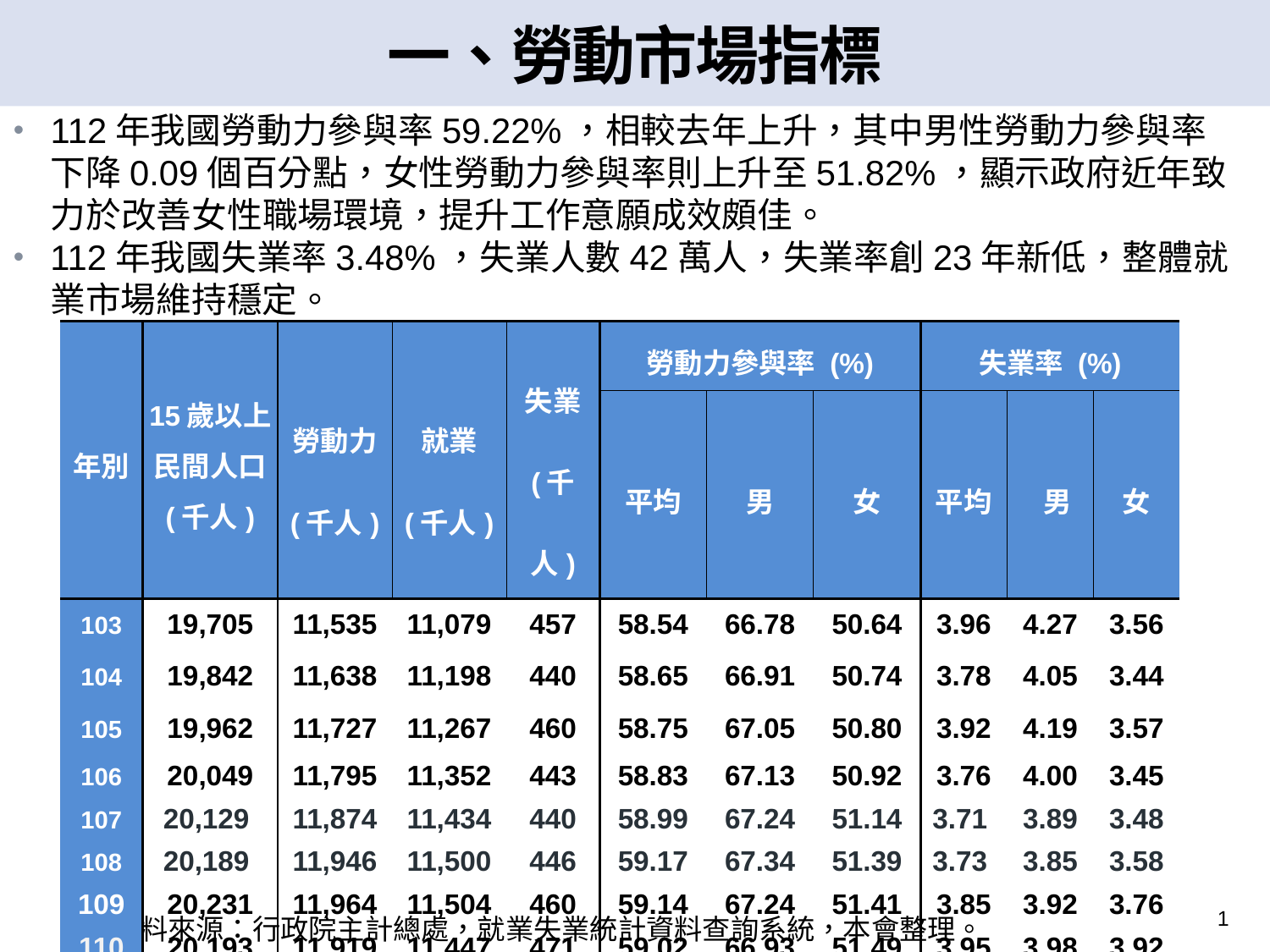

# 一、勞動市場指標
112年我國勞動力參與率59.22%，相較去年上升，其中男性勞動力參與率下降0.09個百分點，女性勞動力參與率則上升至51.82%，顯示政府近年致力於改善女性職場環境，提升工作意願成效頗佳。
112年我國失業率3.48%，失業人數42萬人，失業率創23年新低，整體就業市場維持穩定。

| 年別 | 15歲以上 民間人口 (千人) | 勞動力 (千人) | 就業 (千人) | 失業 (千人) | 勞動力參與率 (%) |  |  | 失業率 (%) |  |  |
| --- | --- | --- | --- | --- | --- | --- | --- | --- | --- | --- |
|  |  |  |  |  | 平均 | 男 | 女 | 平均 | 男 | 女 |
| 103 | 19,705 | 11,535 | 11,079 | 457 | 58.54 | 66.78 | 50.64 | 3.96 | 4.27 | 3.56 |
| 104 | 19,842 | 11,638 | 11,198 | 440 | 58.65 | 66.91 | 50.74 | 3.78 | 4.05 | 3.44 |
| 105 | 19,962 | 11,727 | 11,267 | 460 | 58.75 | 67.05 | 50.80 | 3.92 | 4.19 | 3.57 |
| 106 | 20,049 | 11,795 | 11,352 | 443 | 58.83 | 67.13 | 50.92 | 3.76 | 4.00 | 3.45 |
| 107 | 20,129 | 11,874 | 11,434 | 440 | 58.99 | 67.24 | 51.14 | 3.71 | 3.89 | 3.48 |
| 108 | 20,189 | 11,946 | 11,500 | 446 | 59.17 | 67.34 | 51.39 | 3.73 | 3.85 | 3.58 |
| 109 | 20,231 | 11,964 | 11,504 | 460 | 59.14 | 67.24 | 51.41 | 3.85 | 3.92 | 3.76 |
| 110 | 20,193 | 11,919 | 11,447 | 471 | 59.02 | 66.93 | 51.49 | 3.95 | 3.98 | 3.92 |
| 111 | 20,028 | 11,853 | 11,418 | 434 | 59.18 | 67.14 | 51.61 | 3.67 | 3.68 | 3.64 |
| 112 | 20,168 | 11,943 | 11,528 | 415 | 59.22 | 67.05 | 51.82 | 3.48 | 3.49 | 3.47 |
1
資料來源：行政院主計總處，就業失業統計資料查詢系統，本會整理。